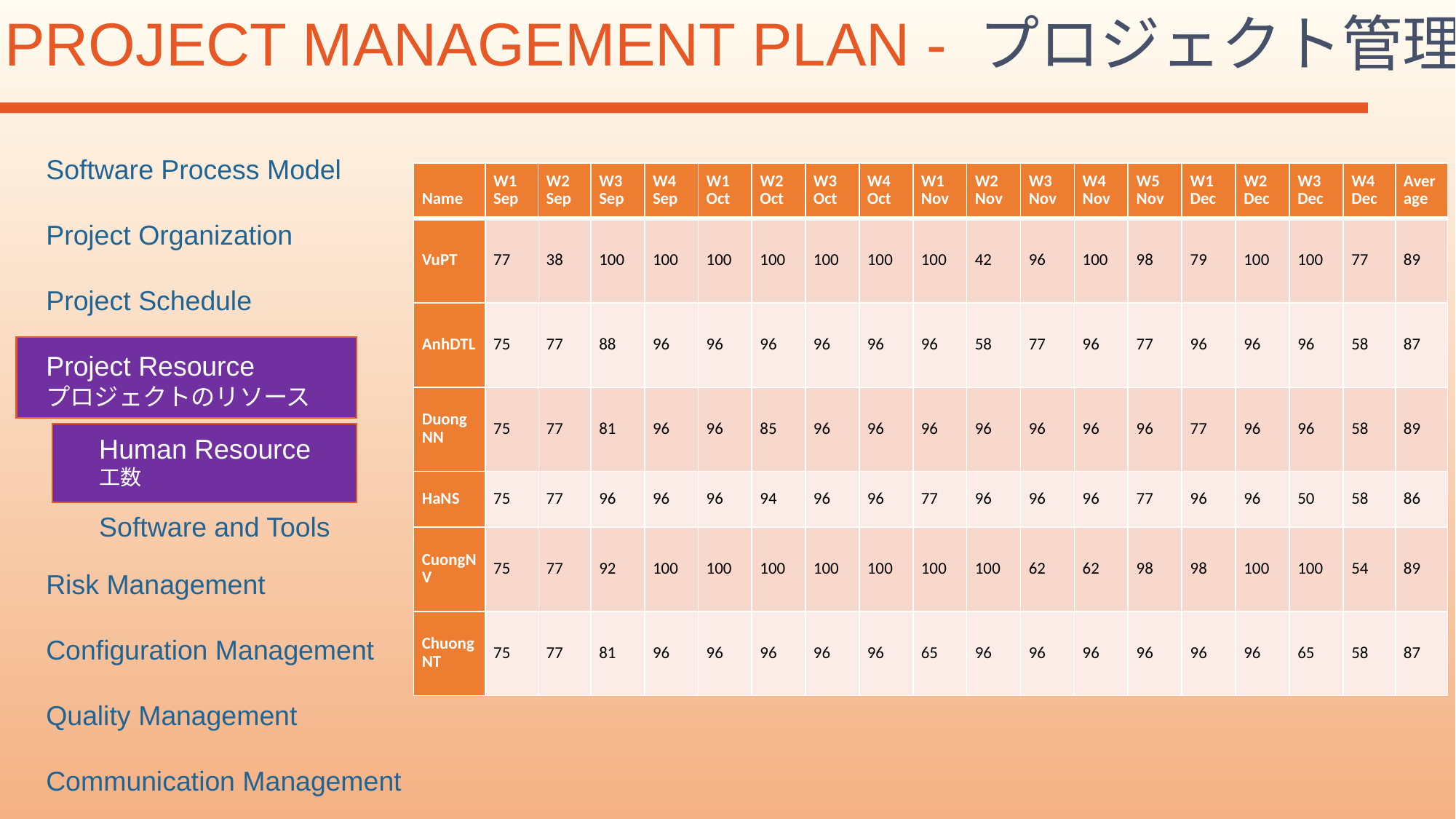

2. PROJECT MANAGEMENT PLAN - プロジェクト管理

Software Process Model

Project Organization

Project Schedule

Project Resource
プロジェクトのリソース

Risk Management

Configuration Management

Quality Management

Communication Management
| Name | W1 Sep | W2 Sep | W3 Sep | W4 Sep | W1 Oct | W2 Oct | W3 Oct | W4 Oct | W1 Nov | W2 Nov | W3 Nov | W4 Nov | W5 Nov | W1 Dec | W2 Dec | W3 Dec | W4 Dec | Average |
| --- | --- | --- | --- | --- | --- | --- | --- | --- | --- | --- | --- | --- | --- | --- | --- | --- | --- | --- |
| VuPT | 77 | 38 | 100 | 100 | 100 | 100 | 100 | 100 | 100 | 42 | 96 | 100 | 98 | 79 | 100 | 100 | 77 | 89 |
| AnhDTL | 75 | 77 | 88 | 96 | 96 | 96 | 96 | 96 | 96 | 58 | 77 | 96 | 77 | 96 | 96 | 96 | 58 | 87 |
| DuongNN | 75 | 77 | 81 | 96 | 96 | 85 | 96 | 96 | 96 | 96 | 96 | 96 | 96 | 77 | 96 | 96 | 58 | 89 |
| HaNS | 75 | 77 | 96 | 96 | 96 | 94 | 96 | 96 | 77 | 96 | 96 | 96 | 77 | 96 | 96 | 50 | 58 | 86 |
| CuongNV | 75 | 77 | 92 | 100 | 100 | 100 | 100 | 100 | 100 | 100 | 62 | 62 | 98 | 98 | 100 | 100 | 54 | 89 |
| ChuongNT | 75 | 77 | 81 | 96 | 96 | 96 | 96 | 96 | 65 | 96 | 96 | 96 | 96 | 96 | 96 | 65 | 58 | 87 |

Human Resource
工数

Software and Tools